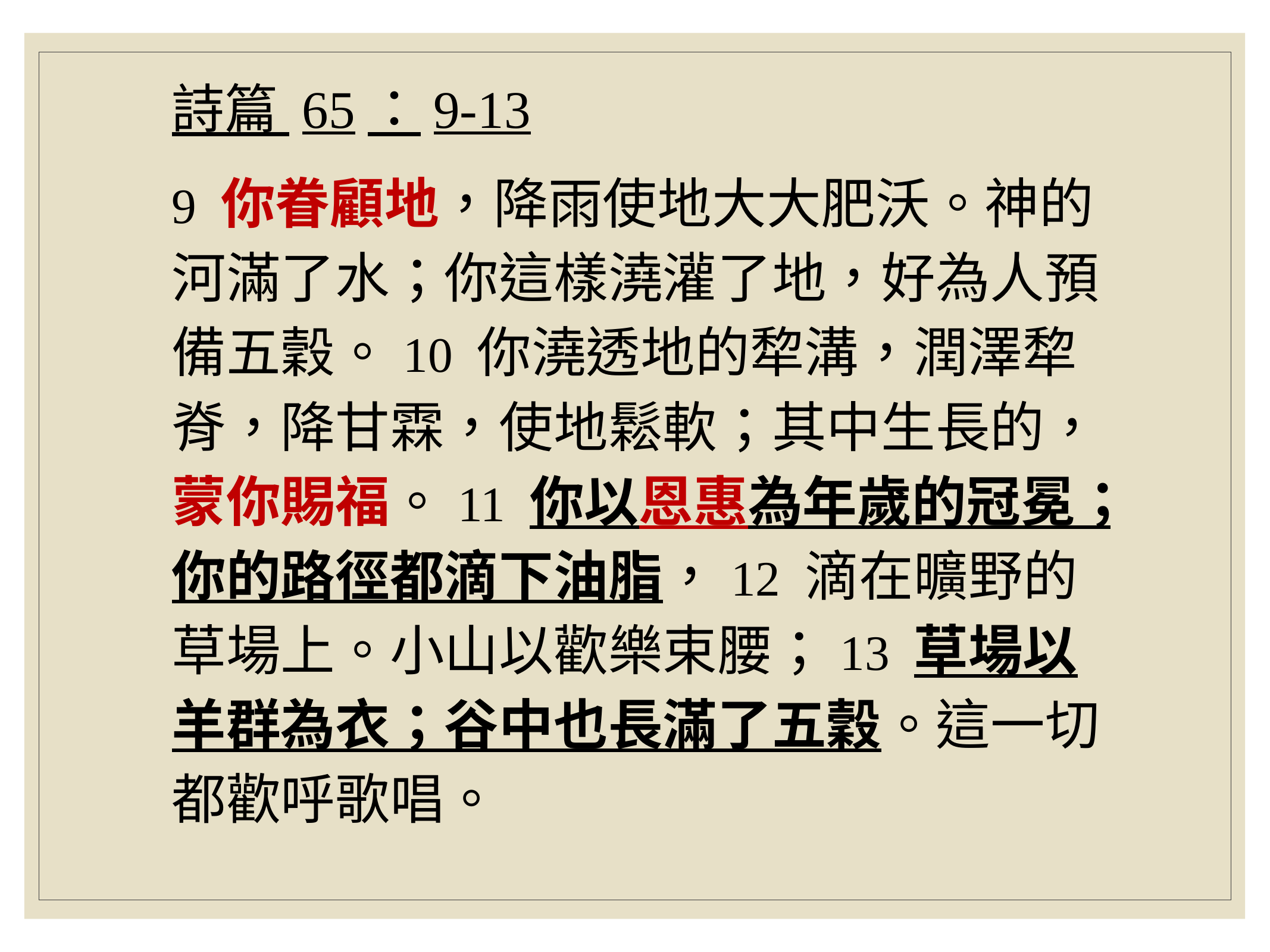

詩篇 65：9-13
9 你眷顧地，降雨使地大大肥沃。神的河滿了水；你這樣澆灌了地，好為人預備五穀。10 你澆透地的犂溝，潤澤犂脊，降甘霖，使地鬆軟；其中生長的，蒙你賜福。11 你以恩惠為年歲的冠冕；你的路徑都滴下油脂，12 滴在曠野的草場上。小山以歡樂束腰；13 草場以羊群為衣；谷中也長滿了五穀。這一切都歡呼歌唱。